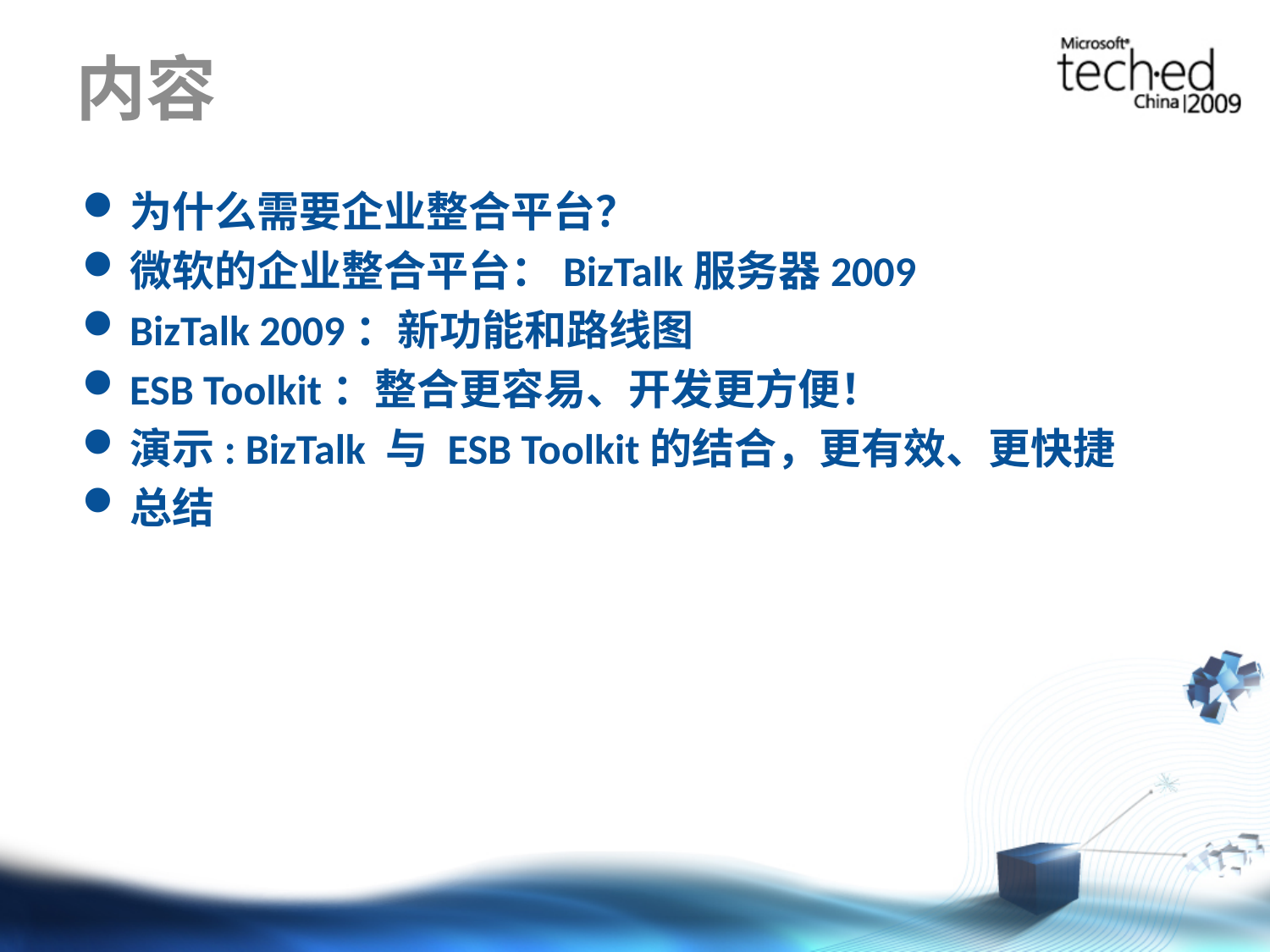

# 内容
为什么需要企业整合平台？
微软的企业整合平台：BizTalk服务器2009
BizTalk 2009：新功能和路线图
ESB Toolkit：整合更容易、开发更方便！
演示: BizTalk 与 ESB Toolkit的结合，更有效、更快捷
总结